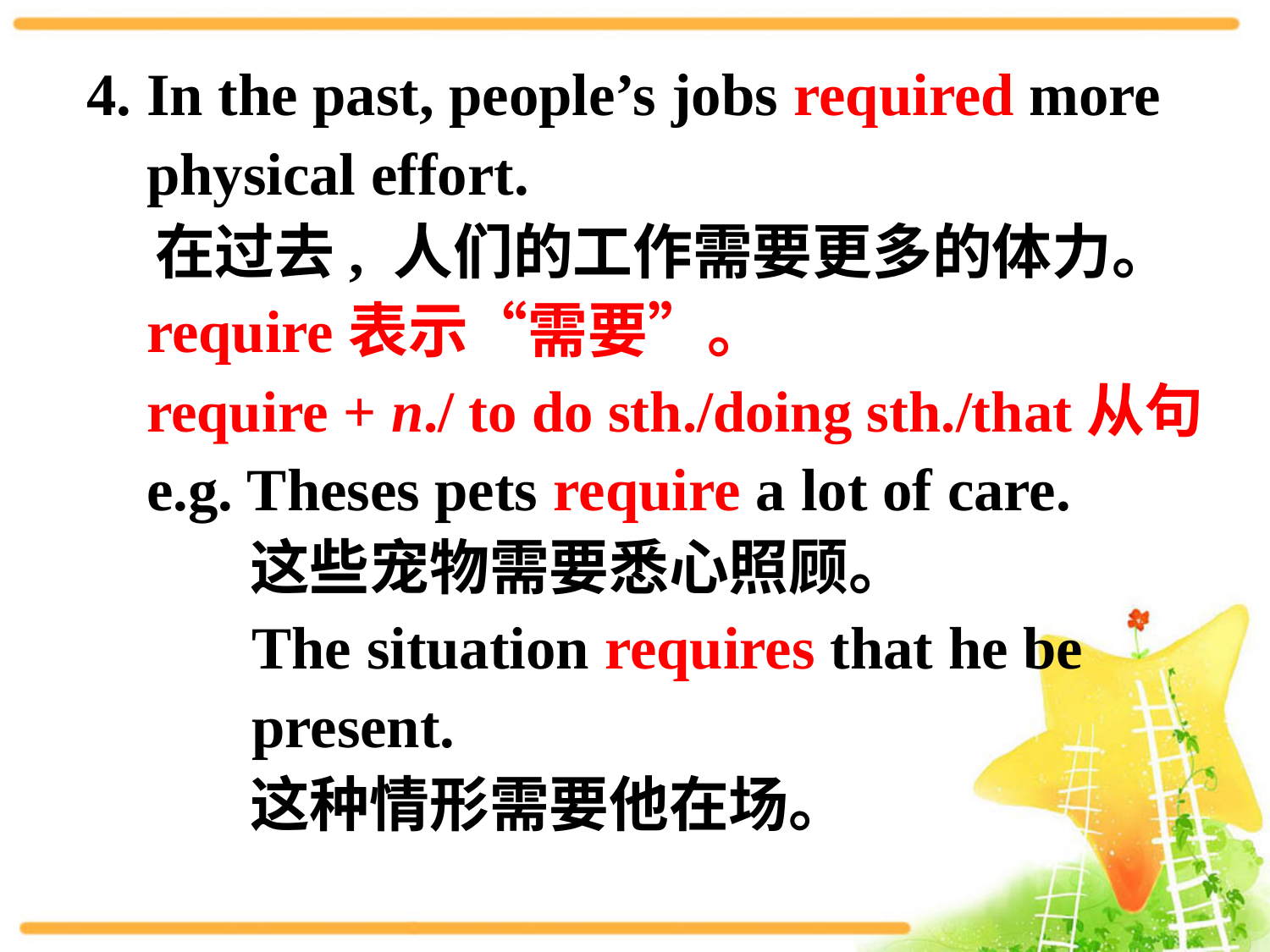

4. In the past, people’s jobs required more
    physical effort.
    在过去, 人们的工作需要更多的体力。
    require表示“需要”。
    require + n./ to do sth./doing sth./that从句
    e.g. Theses pets require a lot of care.
           这些宠物需要悉心照顾。
           The situation requires that he be
           present.
           这种情形需要他在场。